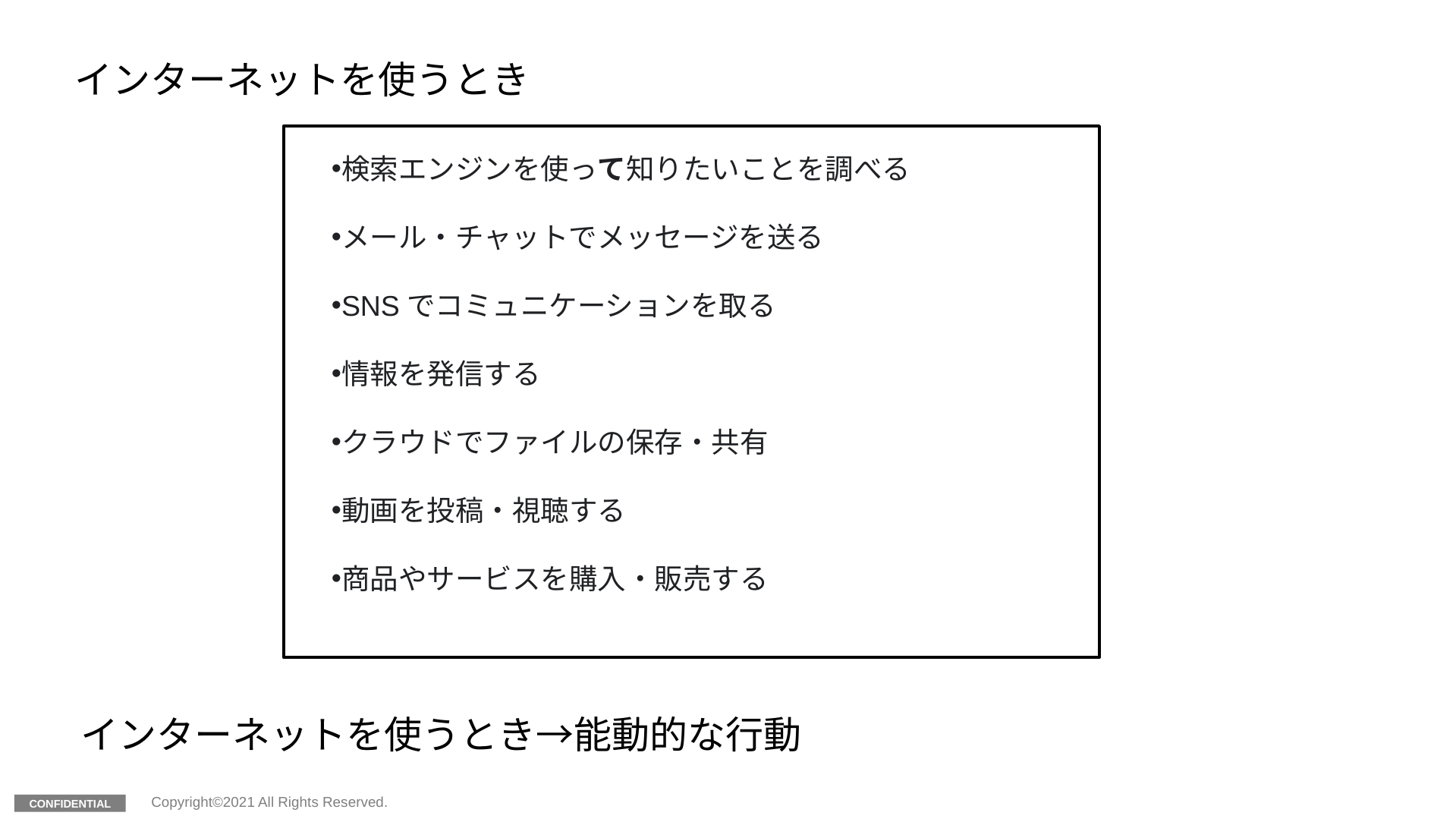

インターネットを使うとき

検索エンジンを使って知りたいことを調べる

メール・チャットでメッセージを送る

SNSでコミュニケーションを取る

情報を発信する

クラウドでファイルの保存・共有

動画を投稿・視聴する

商品やサービスを購入・販売する
インターネットを使うとき→能動的な行動